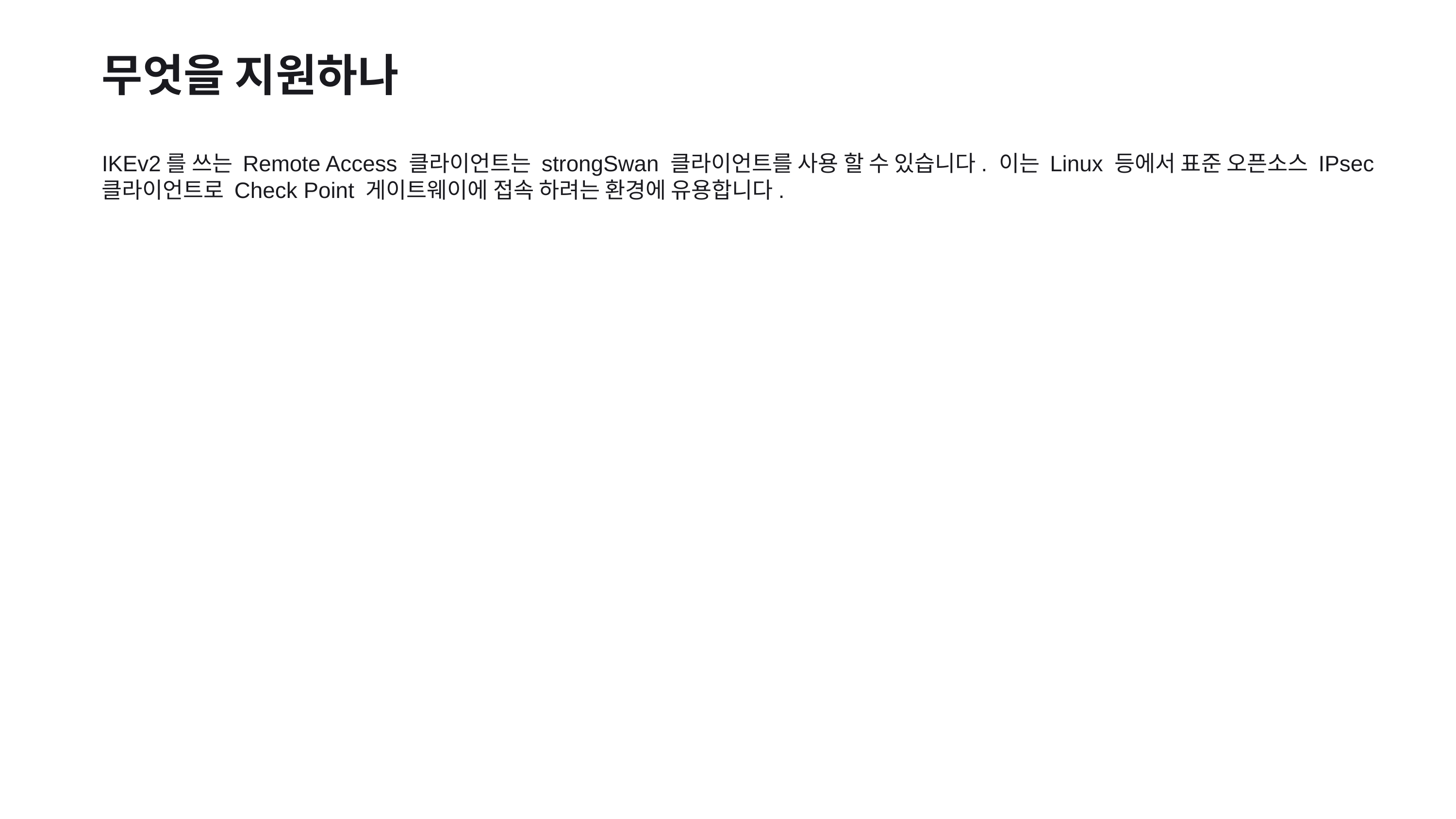

무엇을 지원하나
IKEv2를 쓰는 Remote Access 클라이언트는 strongSwan 클라이언트를 사용 할 수 있습니다. 이는 Linux 등에서 표준 오픈소스 IPsec 클라이언트로 Check Point 게이트웨이에 접속 하려는 환경에 유용합니다.